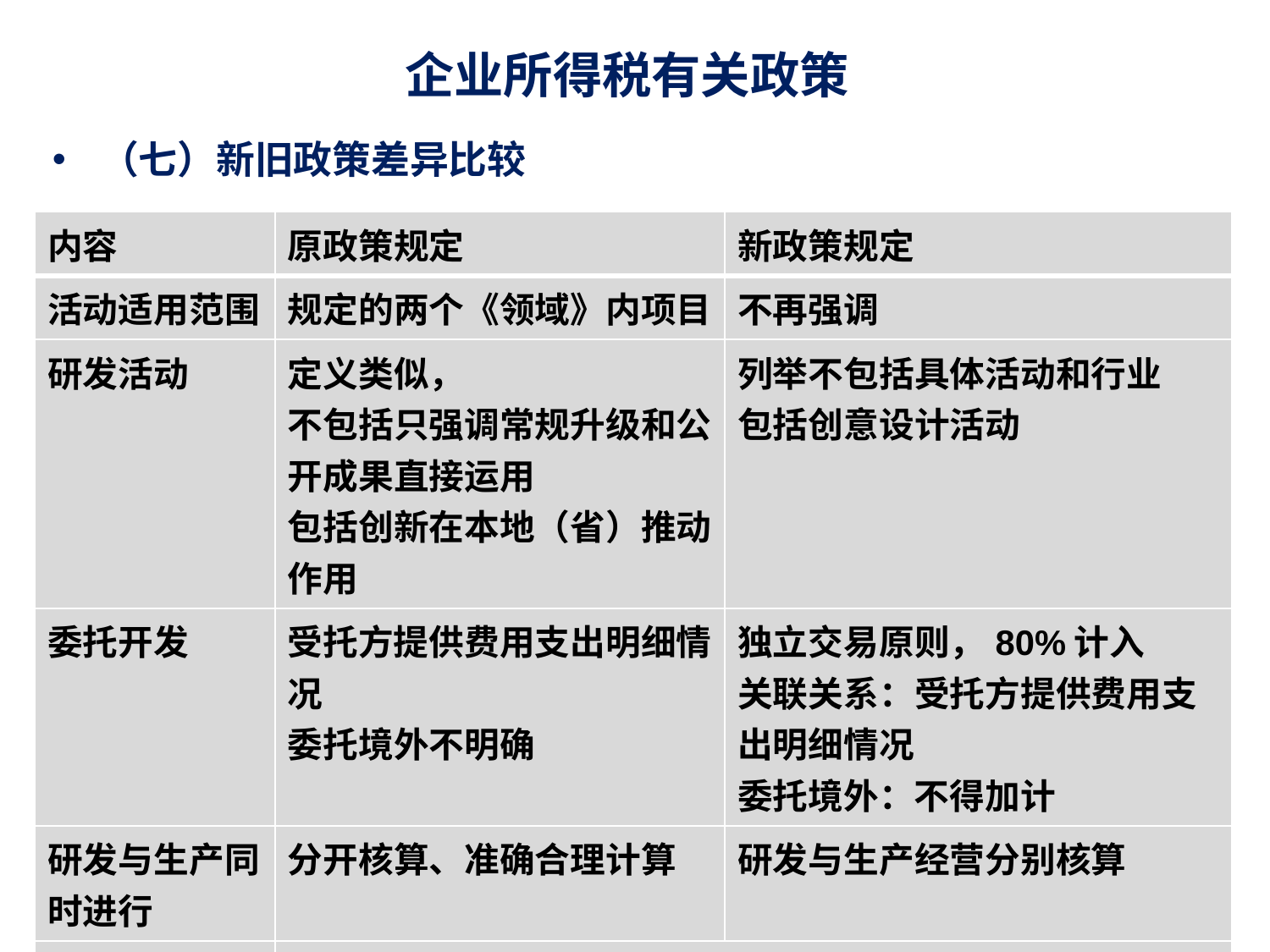

# 企业所得税有关政策
（七）新旧政策差异比较

| 内容 | 原政策规定 | 新政策规定 |
| --- | --- | --- |
| 活动适用范围 | 规定的两个《领域》内项目 | 不再强调 |
| 研发活动 | 定义类似， 不包括只强调常规升级和公开成果直接运用 包括创新在本地（省）推动作用 | 列举不包括具体活动和行业 包括创意设计活动 |
| 委托开发 | 受托方提供费用支出明细情况 委托境外不明确 | 独立交易原则，80%计入 关联关系：受托方提供费用支出明细情况 委托境外：不得加计 |
| 研发与生产同时进行 | 分开核算、准确合理计算 | 研发与生产经营分别核算 |
| 集团集中研发 | 基本相同，管理要求待细化 |  |